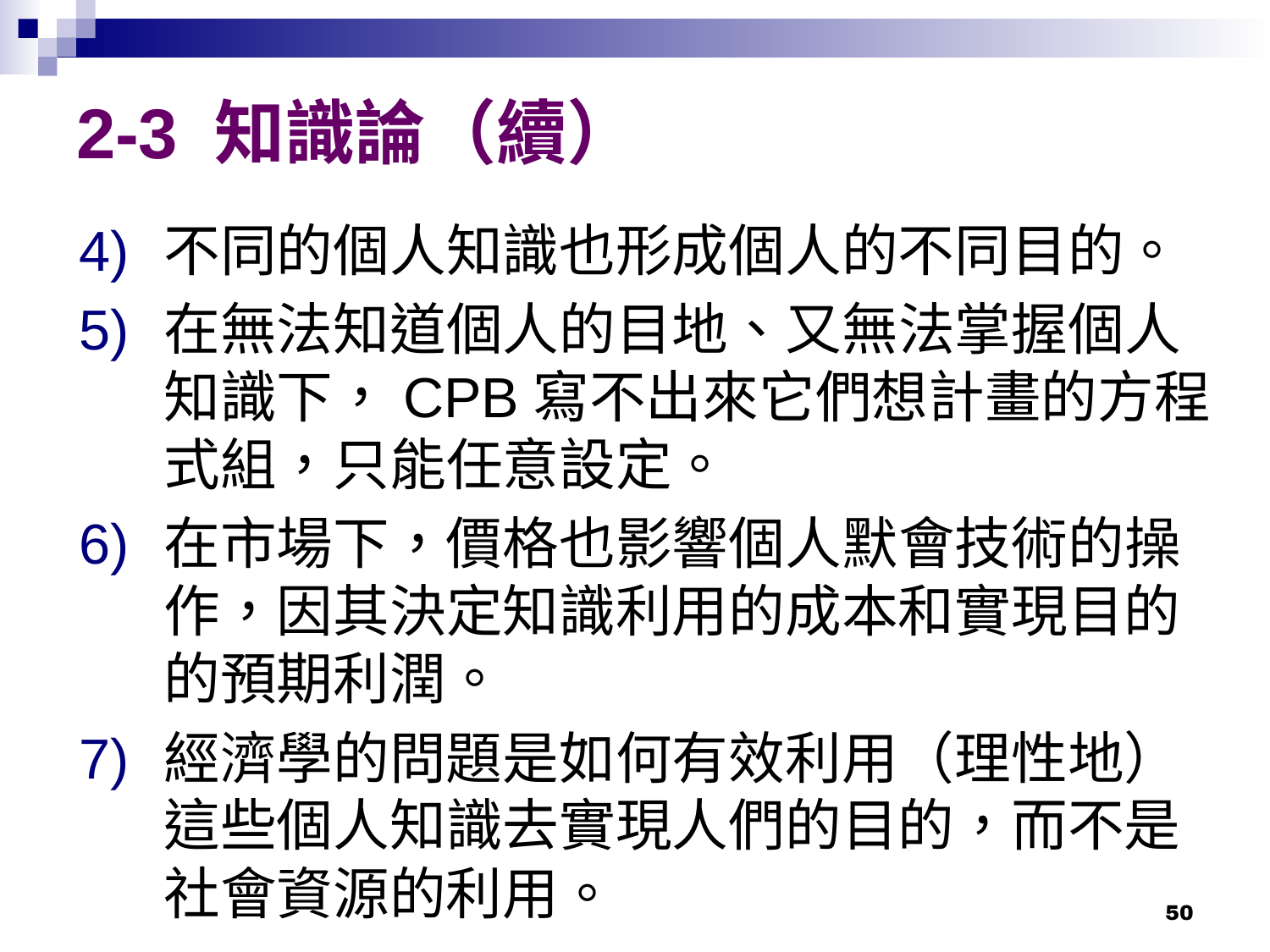

# 2-3 知識論（續）
不同的個人知識也形成個人的不同目的。
在無法知道個人的目地、又無法掌握個人知識下，CPB寫不出來它們想計畫的方程式組，只能任意設定。
在市場下，價格也影響個人默會技術的操作，因其決定知識利用的成本和實現目的的預期利潤。
經濟學的問題是如何有效利用（理性地）這些個人知識去實現人們的目的，而不是社會資源的利用。
50